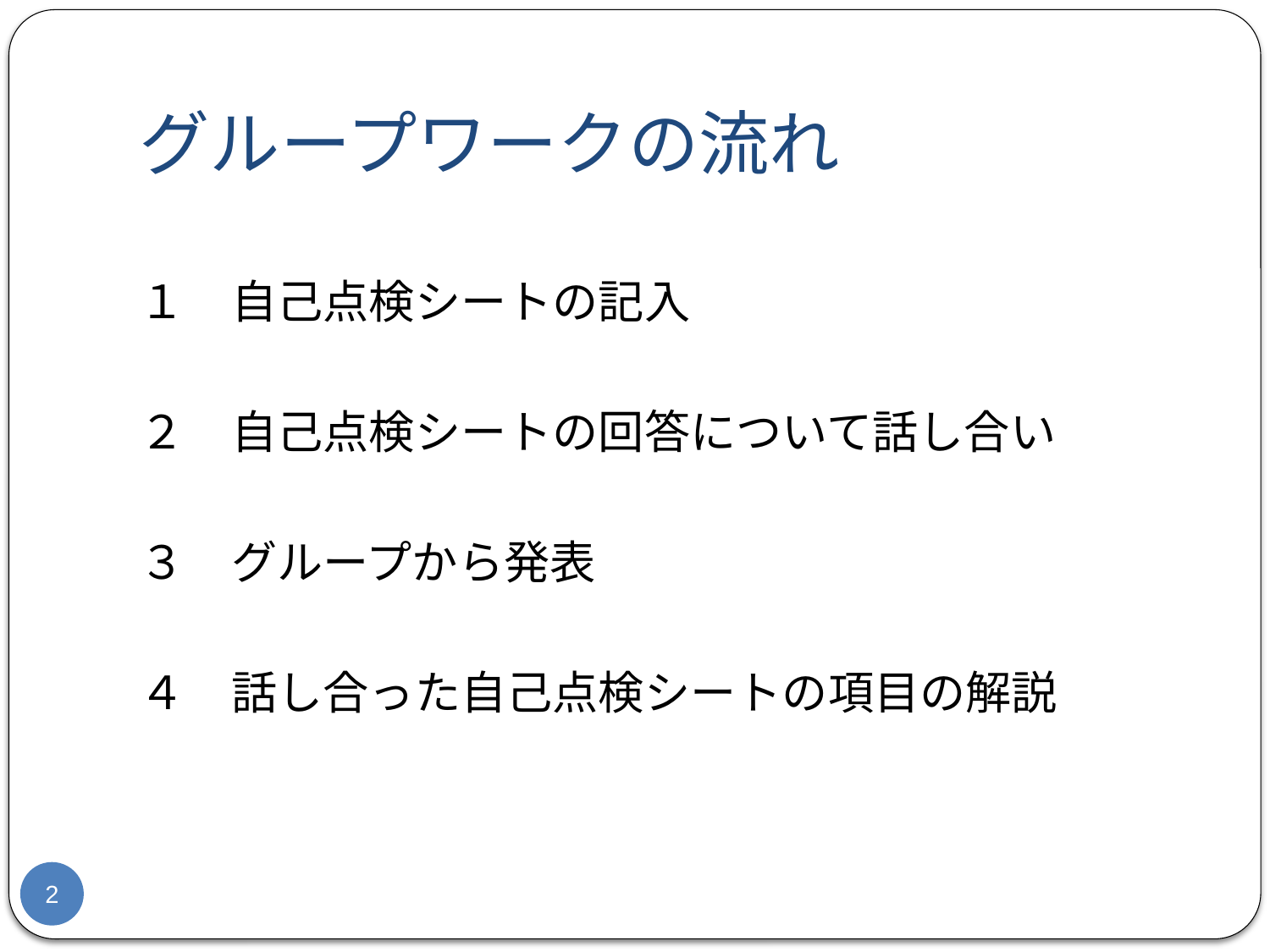

# グループワークの流れ

１　自己点検シートの記入

２　自己点検シートの回答について話し合い

３　グループから発表

４　話し合った自己点検シートの項目の解説
2